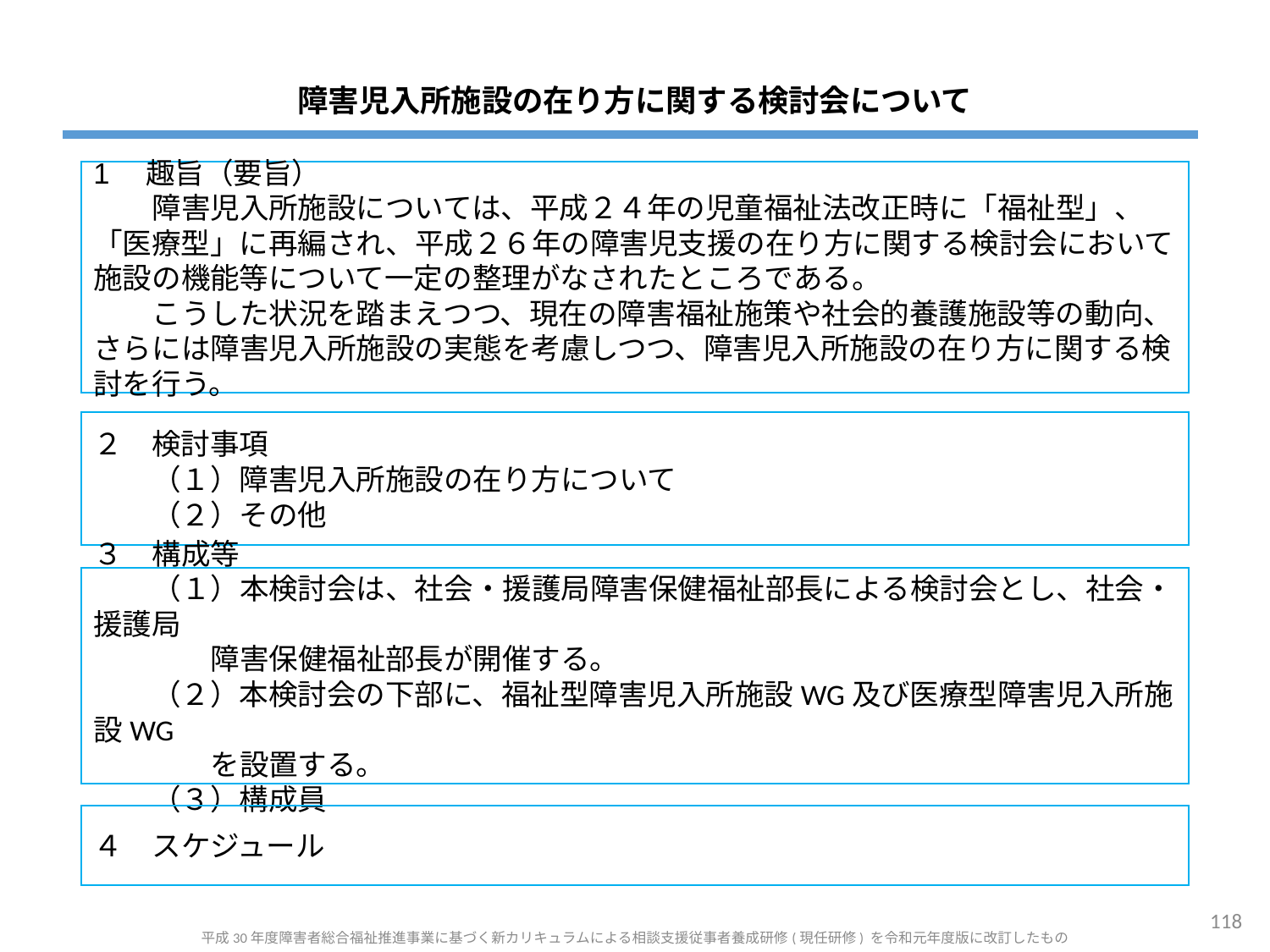

# 障害児入所施設の在り方に関する検討会について
1　趣旨（要旨）
　　障害児入所施設については、平成２４年の児童福祉法改正時に「福祉型」、「医療型」に再編され、平成２６年の障害児支援の在り方に関する検討会において施設の機能等について一定の整理がなされたところである。
　　こうした状況を踏まえつつ、現在の障害福祉施策や社会的養護施設等の動向、さらには障害児入所施設の実態を考慮しつつ、障害児入所施設の在り方に関する検討を行う。
２　検討事項
　　（１）障害児入所施設の在り方について
　　（２）その他
３　構成等
　　（１）本検討会は、社会・援護局障害保健福祉部長による検討会とし、社会・援護局
　　　　障害保健福祉部長が開催する。
　　（２）本検討会の下部に、福祉型障害児入所施設WG及び医療型障害児入所施設WG
　　　　を設置する。
　　（３）構成員
４　スケジュール
118
平成30年度障害者総合福祉推進事業に基づく新カリキュラムによる相談支援従事者養成研修(現任研修) を令和元年度版に改訂したもの